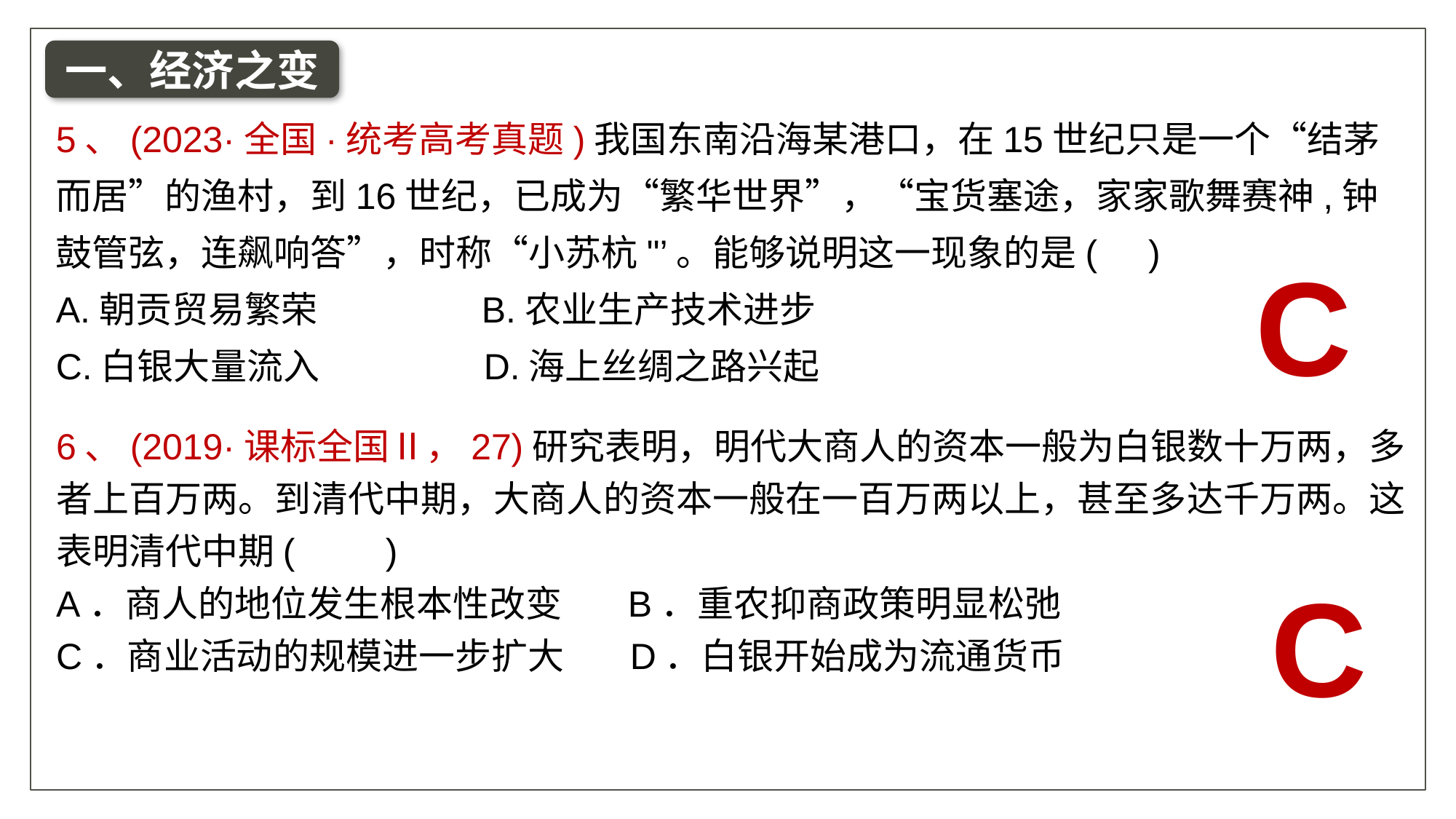

一、经济之变
5、(2023·全国·统考高考真题)我国东南沿海某港口，在15世纪只是一个“结茅而居”的渔村，到16世纪，已成为“繁华世界”，“宝货塞途，家家歌舞赛神,钟鼓管弦，连飙响答”，时称“小苏杭"’。能够说明这一现象的是(     )
A.朝贡贸易繁荣                   B.农业生产技术进步
C.白银大量流入                   D.海上丝绸之路兴起
C
6、(2019·课标全国Ⅱ，27)研究表明，明代大商人的资本一般为白银数十万两，多者上百万两。到清代中期，大商人的资本一般在一百万两以上，甚至多达千万两。这表明清代中期(　　)
A．商人的地位发生根本性改变       B．重农抑商政策明显松弛
C．商业活动的规模进一步扩大       D．白银开始成为流通货币
C